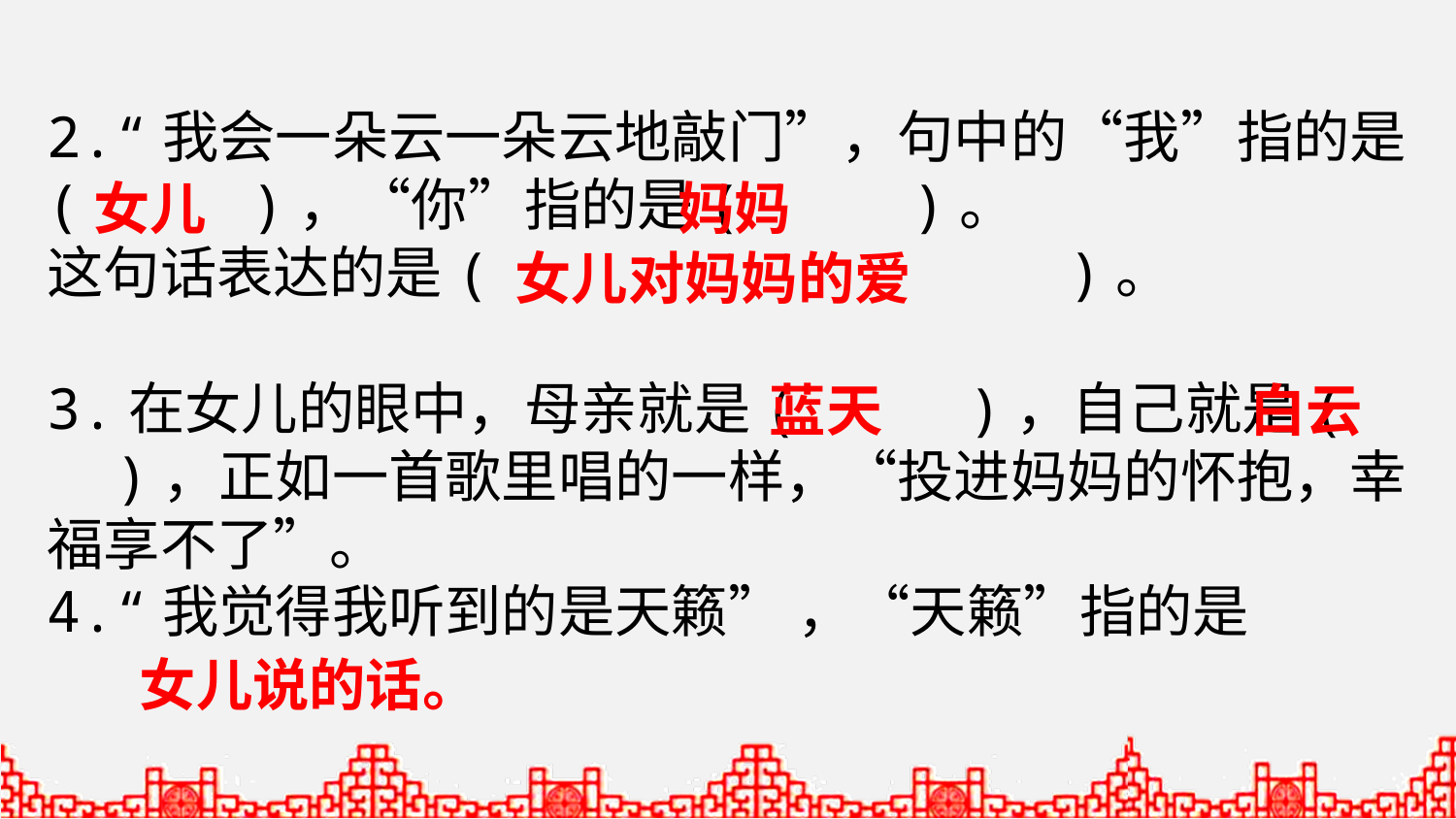

2.“我会一朵云一朵云地敲门”，句中的“我”指的是(     )，“你”指的是(     )。
这句话表达的是(                 )。

3.在女儿的眼中，母亲就是(     )，自己就是(     )，正如一首歌里唱的一样，“投进妈妈的怀抱，幸福享不了”。
4.“我觉得我听到的是天籁” ，“天籁”指的是

女儿
妈妈
女儿对妈妈的爱
蓝天
白云
女儿说的话。